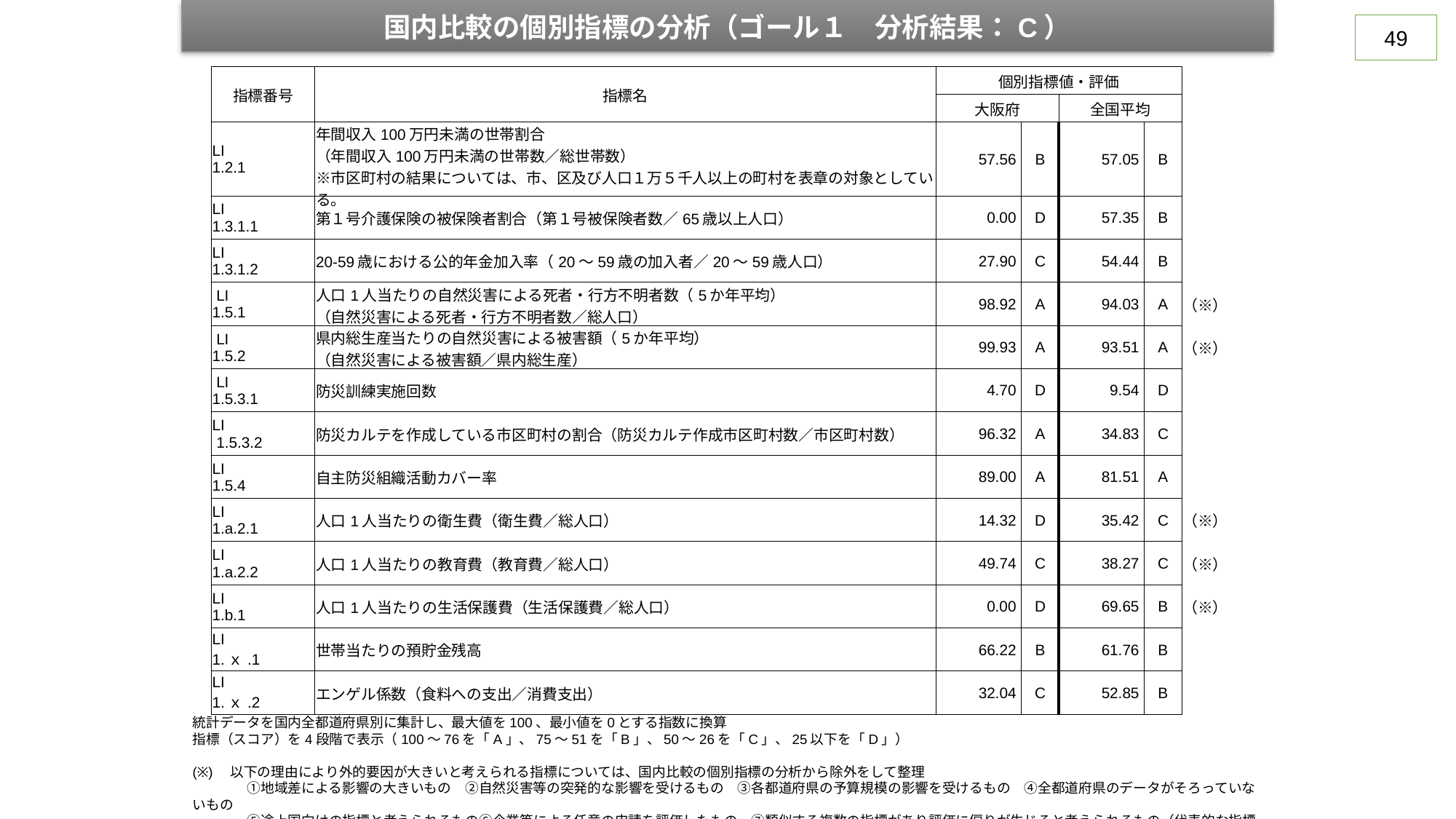

国内比較の個別指標の分析（ゴール１　分析結果：C）
49
| 指標番号 | 指標名 | 個別指標値・評価 |  |  |  |  |
| --- | --- | --- | --- | --- | --- | --- |
|  |  | 大阪府 |  | 全国平均 |  |  |
| LI 1.2.1 | 年間収入100万円未満の世帯割合 （年間収入100万円未満の世帯数／総世帯数） ※市区町村の結果については、市、区及び人口１万５千人以上の町村を表章の対象としている。 | 57.56 | B | 57.05 | B |  |
| LI 1.3.1.1 | 第１号介護保険の被保険者割合（第１号被保険者数／65歳以上人口） | 0.00 | D | 57.35 | B |  |
| LI 1.3.1.2 | 20-59歳における公的年金加入率（20～59歳の加入者／20～59歳人口） | 27.90 | C | 54.44 | B |  |
| LI 1.5.1 | 人口1人当たりの自然災害による死者・行方不明者数（5か年平均） （自然災害による死者・行方不明者数／総人口） | 98.92 | A | 94.03 | A | （※） |
| LI 1.5.2 | 県内総生産当たりの自然災害による被害額（5か年平均） （自然災害による被害額／県内総生産） | 99.93 | A | 93.51 | A | （※） |
| LI 1.5.3.1 | 防災訓練実施回数 | 4.70 | D | 9.54 | D |  |
| LI 1.5.3.2 | 防災カルテを作成している市区町村の割合（防災カルテ作成市区町村数／市区町村数） | 96.32 | A | 34.83 | C |  |
| LI 1.5.4 | 自主防災組織活動カバー率 | 89.00 | A | 81.51 | A |  |
| LI 1.a.2.1 | 人口1人当たりの衛生費（衛生費／総人口） | 14.32 | D | 35.42 | C | （※） |
| LI 1.a.2.2 | 人口1人当たりの教育費（教育費／総人口） | 49.74 | C | 38.27 | C | （※） |
| LI 1.b.1 | 人口1人当たりの生活保護費（生活保護費／総人口） | 0.00 | D | 69.65 | B | （※） |
| LI 1.ｘ.1 | 世帯当たりの預貯金残高 | 66.22 | B | 61.76 | B |  |
| LI 1.ｘ.2 | エンゲル係数（食料への支出／消費支出） | 32.04 | C | 52.85 | B |  |
統計データを国内全都道府県別に集計し、最大値を100、最小値を0とする指数に換算
指標（スコア）を4段階で表示（100～76を「A」、75～51を「B」、50～26を「C」、25以下を「D」）

(※)　以下の理由により外的要因が大きいと考えられる指標については、国内比較の個別指標の分析から除外をして整理
　　　　①地域差による影響の大きいもの　②自然災害等の突発的な影響を受けるもの　③各都道府県の予算規模の影響を受けるもの　④全都道府県のデータがそろっていないもの
　　　　⑤途上国向けの指標と考えられるもの⑥企業等による任意の申請を評価したもの　⑦類似する複数の指標があり評価に偏りが生じると考えられるもの（代表的な指標で評価）